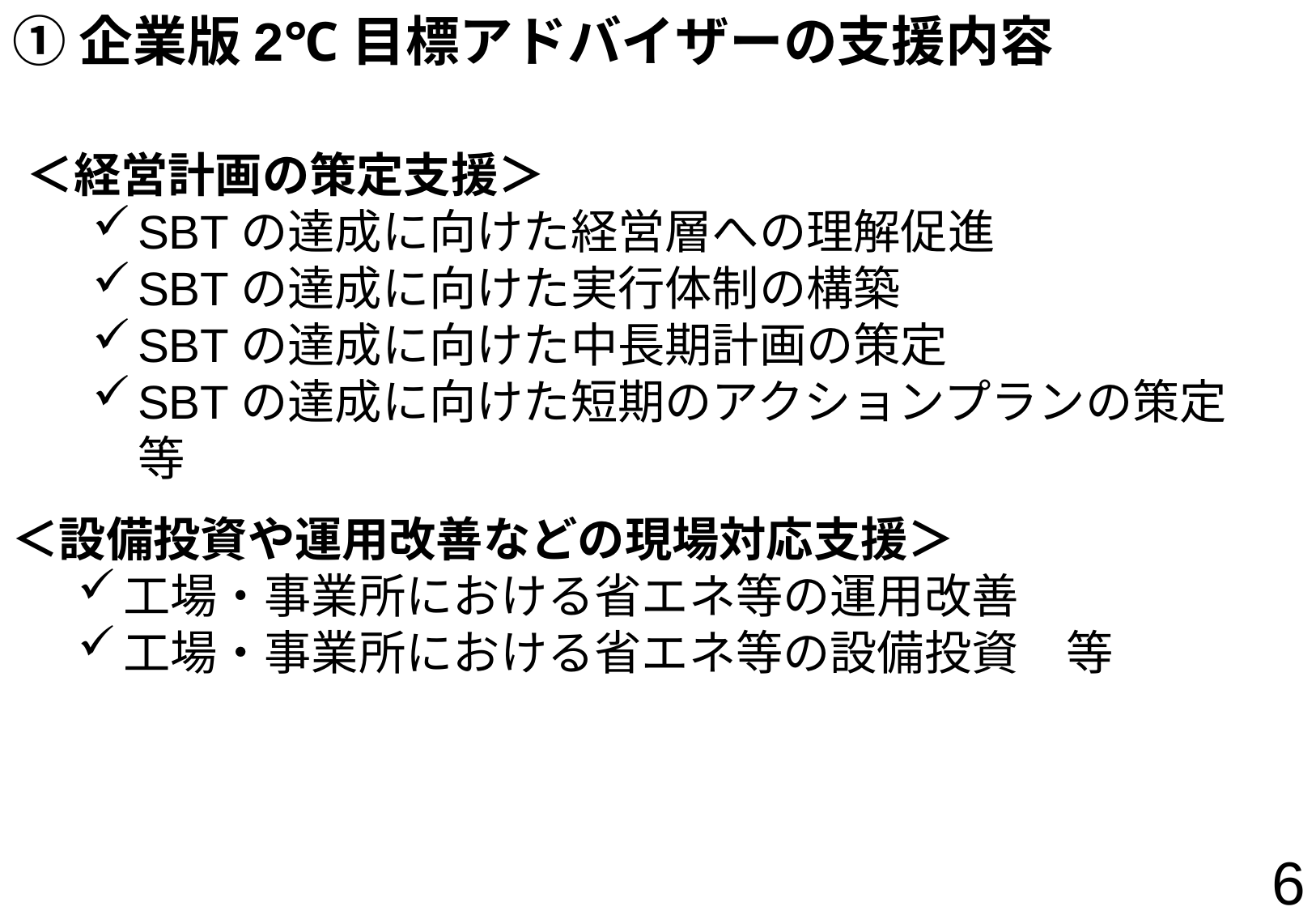

# ①企業版2℃目標アドバイザーの支援内容
＜経営計画の策定支援＞
SBTの達成に向けた経営層への理解促進
SBTの達成に向けた実行体制の構築
SBTの達成に向けた中長期計画の策定
SBTの達成に向けた短期のアクションプランの策定　等
＜設備投資や運用改善などの現場対応支援＞
工場・事業所における省エネ等の運用改善
工場・事業所における省エネ等の設備投資　等

6